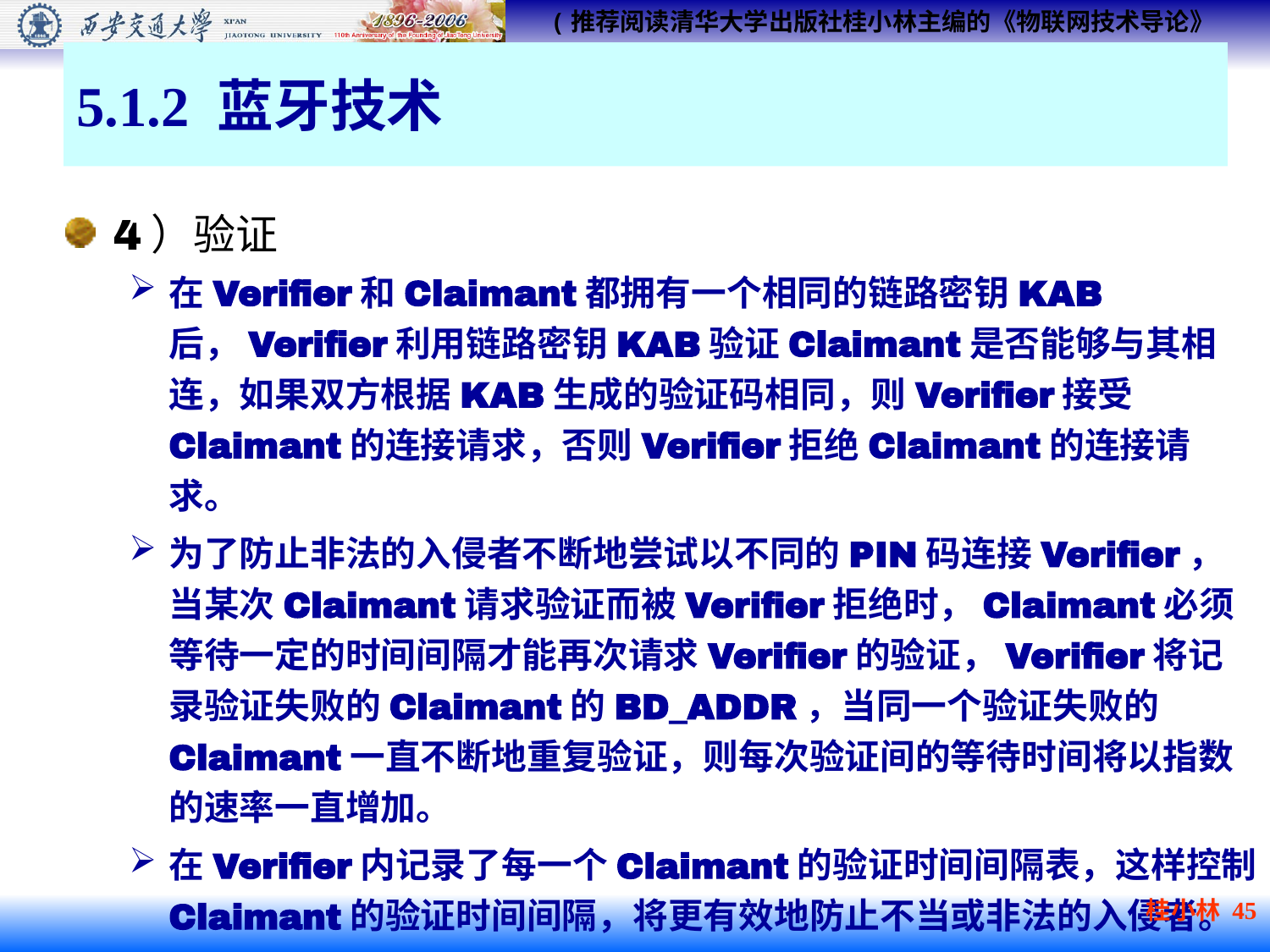

# 5.1.2 蓝牙技术
4）验证
在Verifier和Claimant都拥有一个相同的链路密钥KAB后，Verifier利用链路密钥KAB验证Claimant是否能够与其相连，如果双方根据KAB生成的验证码相同，则Verifier接受Claimant的连接请求，否则Verifier拒绝Claimant的连接请求。
为了防止非法的入侵者不断地尝试以不同的PIN码连接Verifier，当某次Claimant请求验证而被Verifier拒绝时，Claimant必须等待一定的时间间隔才能再次请求Verifier的验证，Verifier将记录验证失败的Claimant的BD_ADDR，当同一个验证失败的Claimant一直不断地重复验证，则每次验证间的等待时间将以指数的速率一直增加。
在Verifier内记录了每一个Claimant的验证时间间隔表，这样控制Claimant的验证时间间隔，将更有效地防止不当或非法的入侵者。

桂小林 45